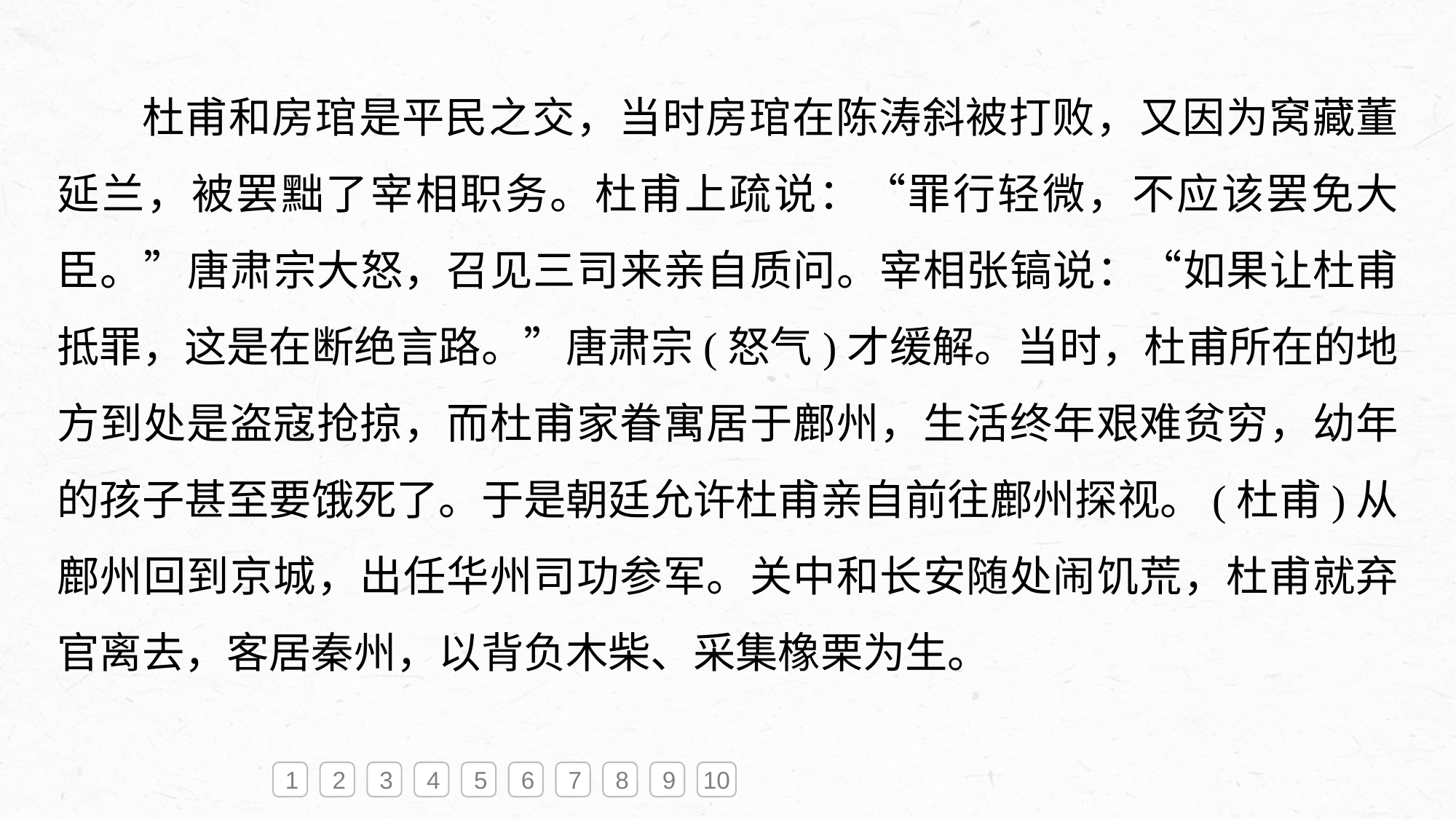

杜甫和房琯是平民之交，当时房琯在陈涛斜被打败，又因为窝藏董延兰，被罢黜了宰相职务。杜甫上疏说：“罪行轻微，不应该罢免大臣。”唐肃宗大怒，召见三司来亲自质问。宰相张镐说：“如果让杜甫抵罪，这是在断绝言路。”唐肃宗(怒气)才缓解。当时，杜甫所在的地方到处是盗寇抢掠，而杜甫家眷寓居于鄜州，生活终年艰难贫穷，幼年的孩子甚至要饿死了。于是朝廷允许杜甫亲自前往鄜州探视。(杜甫)从鄜州回到京城，出任华州司功参军。关中和长安随处闹饥荒，杜甫就弃官离去，客居秦州，以背负木柴、采集橡栗为生。
1
2
3
4
5
6
7
8
9
10